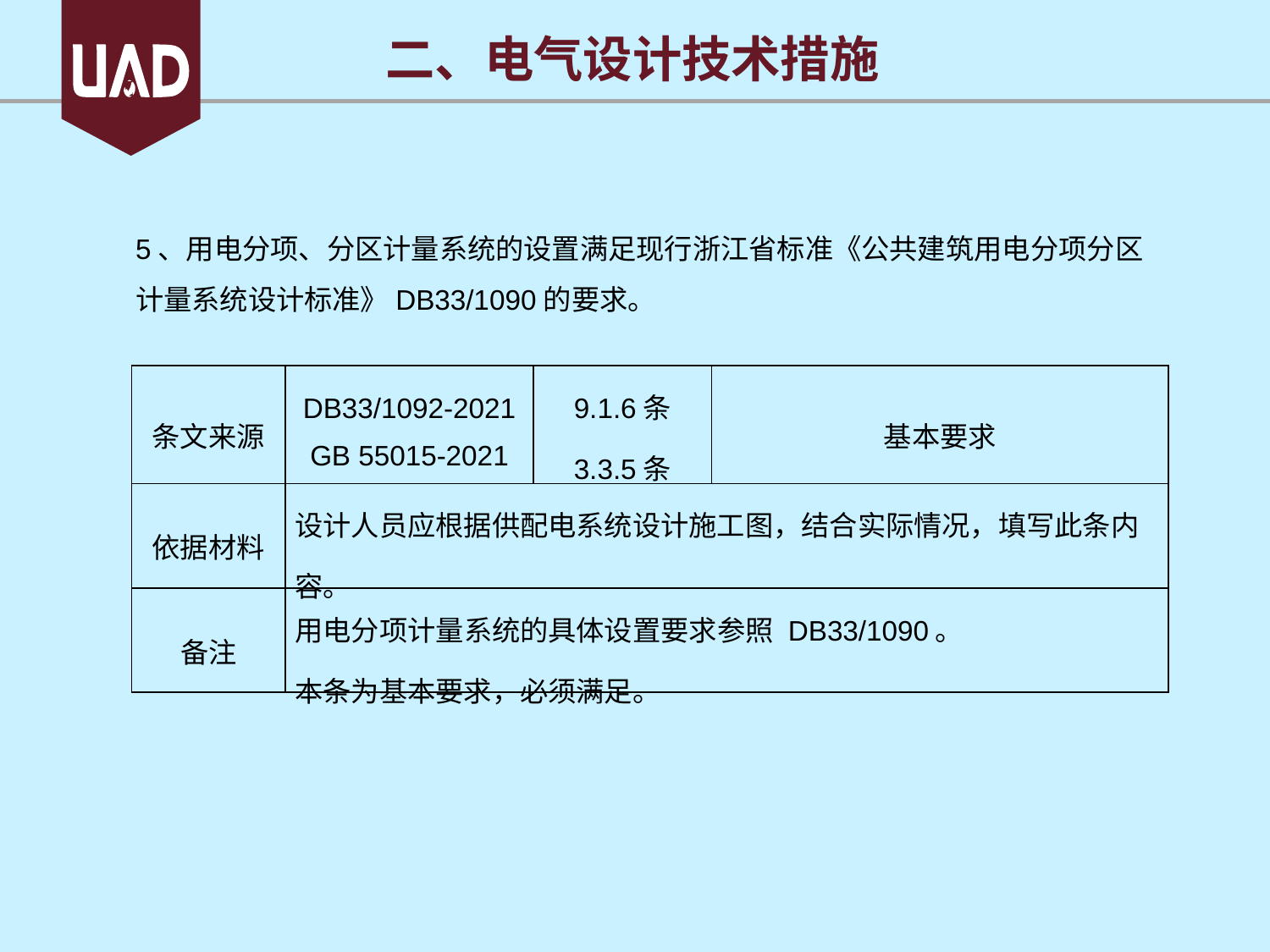

二、电气设计技术措施
5、用电分项、分区计量系统的设置满足现行浙江省标准《公共建筑用电分项分区计量系统设计标准》DB33/1090的要求。
| 条文来源 | DB33/1092-2021 GB 55015-2021 | 9.1.6条 3.3.5条 | 基本要求 |
| --- | --- | --- | --- |
| 依据材料 | 设计人员应根据供配电系统设计施工图，结合实际情况，填写此条内容。 |  |  |
| 备注 | 用电分项计量系统的具体设置要求参照 DB33/1090。 本条为基本要求，必须满足。 |  |  |